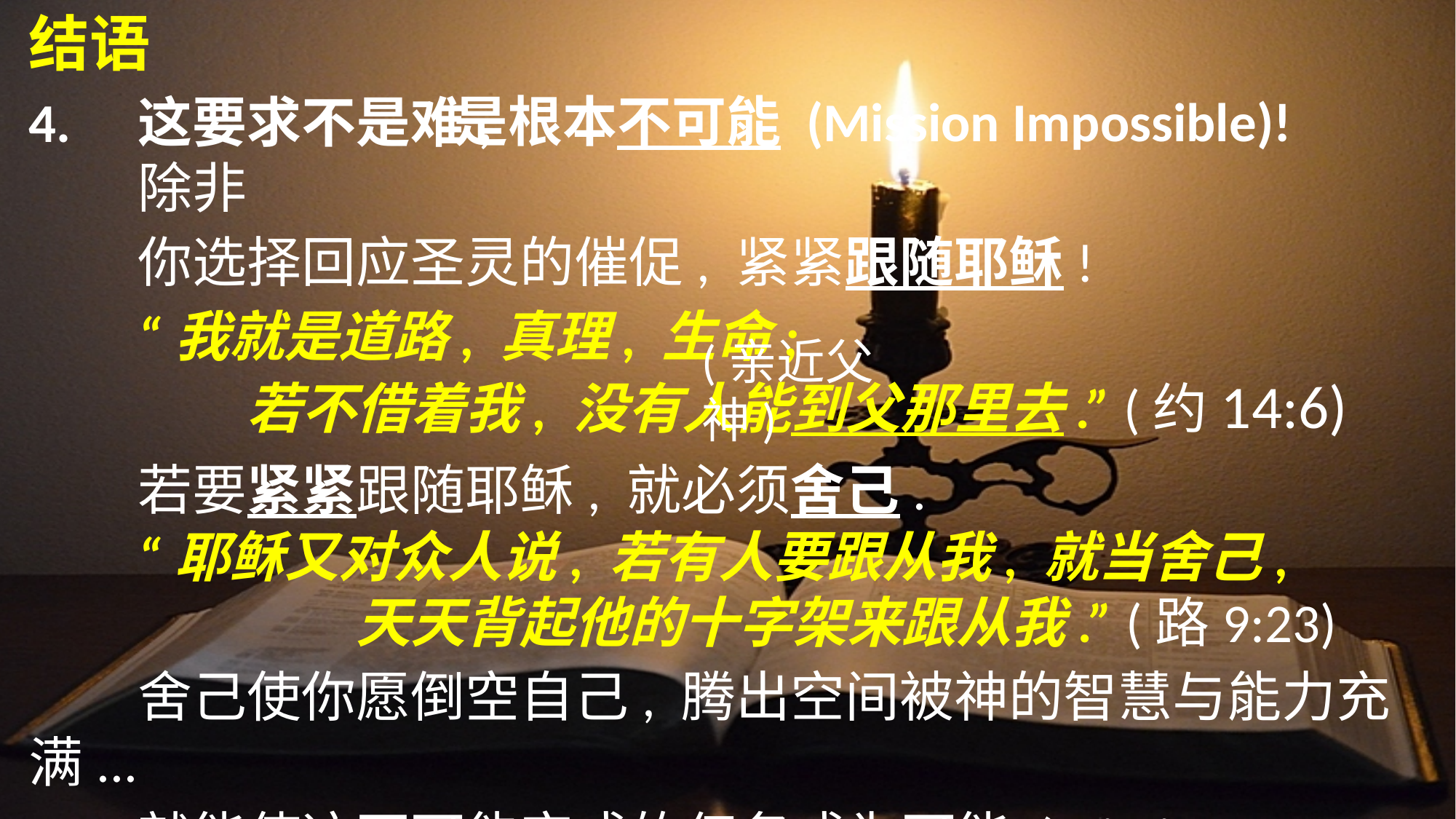

结语
4.	这要求不是难,
	除非
	你选择回应圣灵的催促, 紧紧跟随耶稣!
	“我就是道路, 真理, 生命;
		若不借着我, 没有人能到父那里去.” (约14:6)
	若要紧紧跟随耶稣, 就必须舍己.
	“耶稣又对众人说, 若有人要跟从我, 就当舍己,
			天天背起他的十字架来跟从我.” (路9:23)
	舍己使你愿倒空自己, 腾出空间被神的智慧与能力充满...
	就能使这不可能完成的任务成为可能 (Mission Possible)!
是根本不可能 (Mission Impossible)!
(亲近父神)